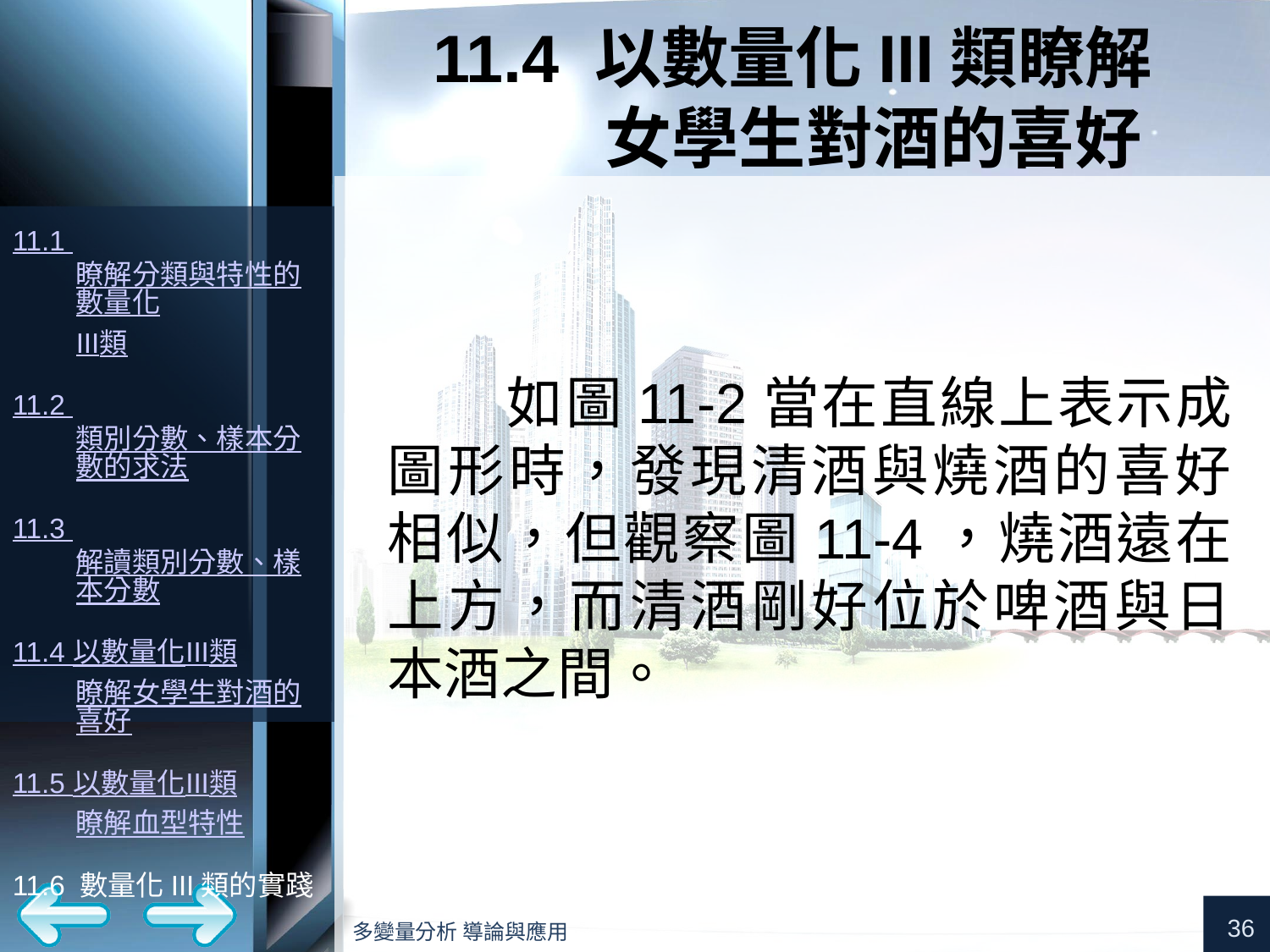

# 11.4 以數量化III類瞭解 女學生對酒的喜好
如圖11-2當在直線上表示成圖形時，發現清酒與燒酒的喜好相似，但觀察圖11-4，燒酒遠在上方，而清酒剛好位於啤酒與日本酒之間。
36
多變量分析 導論與應用